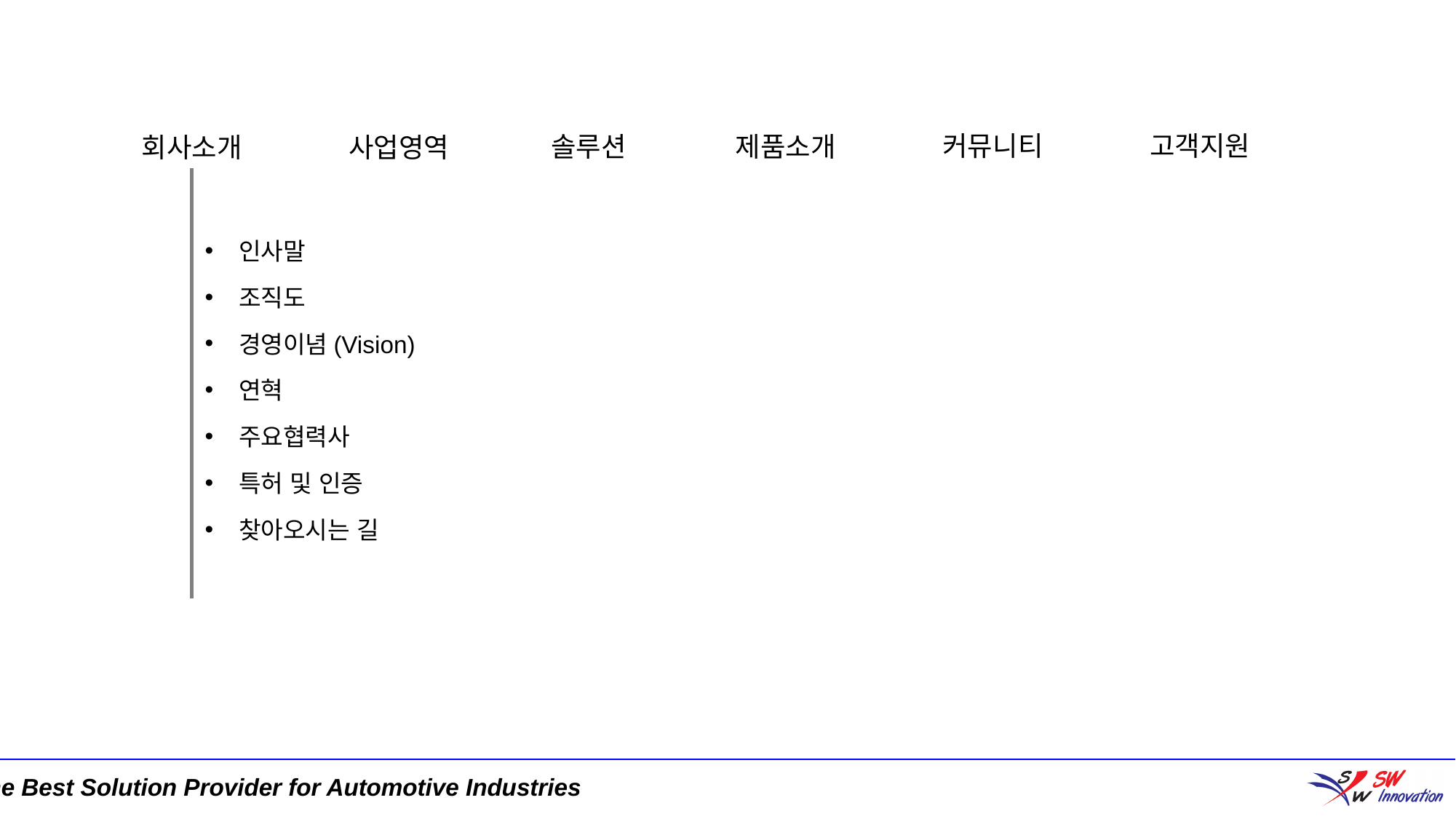

커뮤니티
고객지원
솔루션
제품소개
회사소개
사업영역
인사말
조직도
경영이념(Vision)
연혁
주요협력사
특허 및 인증
찾아오시는 길